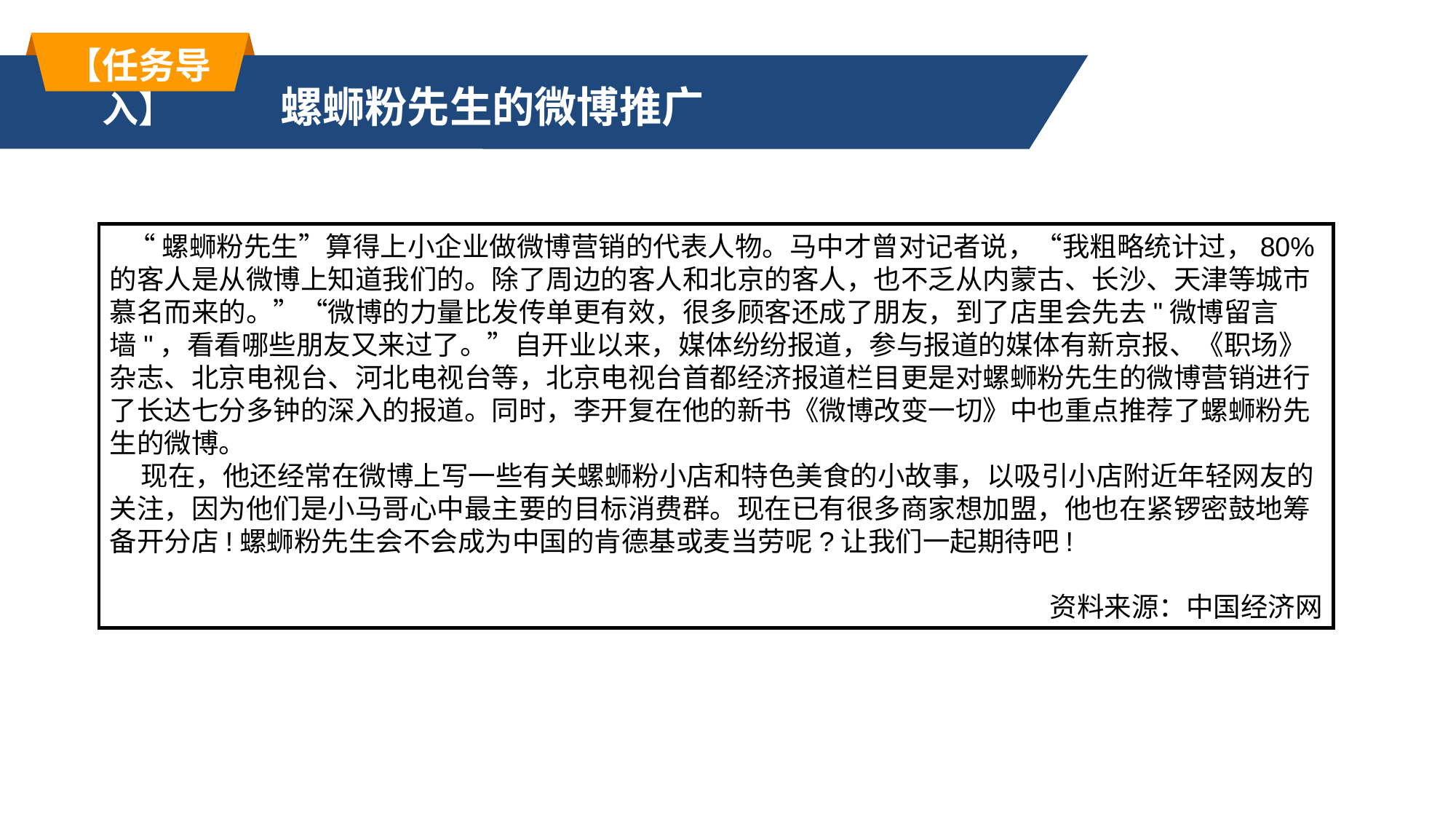

【任务导入】

螺蛳粉先生的微博推广
   “螺蛳粉先生”算得上小企业做微博营销的代表人物。马中才曾对记者说，“我粗略统计过，80%的客人是从微博上知道我们的。除了周边的客人和北京的客人，也不乏从内蒙古、长沙、天津等城市慕名而来的。”“微博的力量比发传单更有效，很多顾客还成了朋友，到了店里会先去"微博留言墙"，看看哪些朋友又来过了。”自开业以来，媒体纷纷报道，参与报道的媒体有新京报、《职场》杂志、北京电视台、河北电视台等，北京电视台首都经济报道栏目更是对螺蛳粉先生的微博营销进行了长达七分多钟的深入的报道。同时，李开复在他的新书《微博改变一切》中也重点推荐了螺蛳粉先生的微博。
    现在，他还经常在微博上写一些有关螺蛳粉小店和特色美食的小故事，以吸引小店附近年轻网友的关注，因为他们是小马哥心中最主要的目标消费群。现在已有很多商家想加盟，他也在紧锣密鼓地筹备开分店!螺蛳粉先生会不会成为中国的肯德基或麦当劳呢?让我们一起期待吧!

资料来源：中国经济网